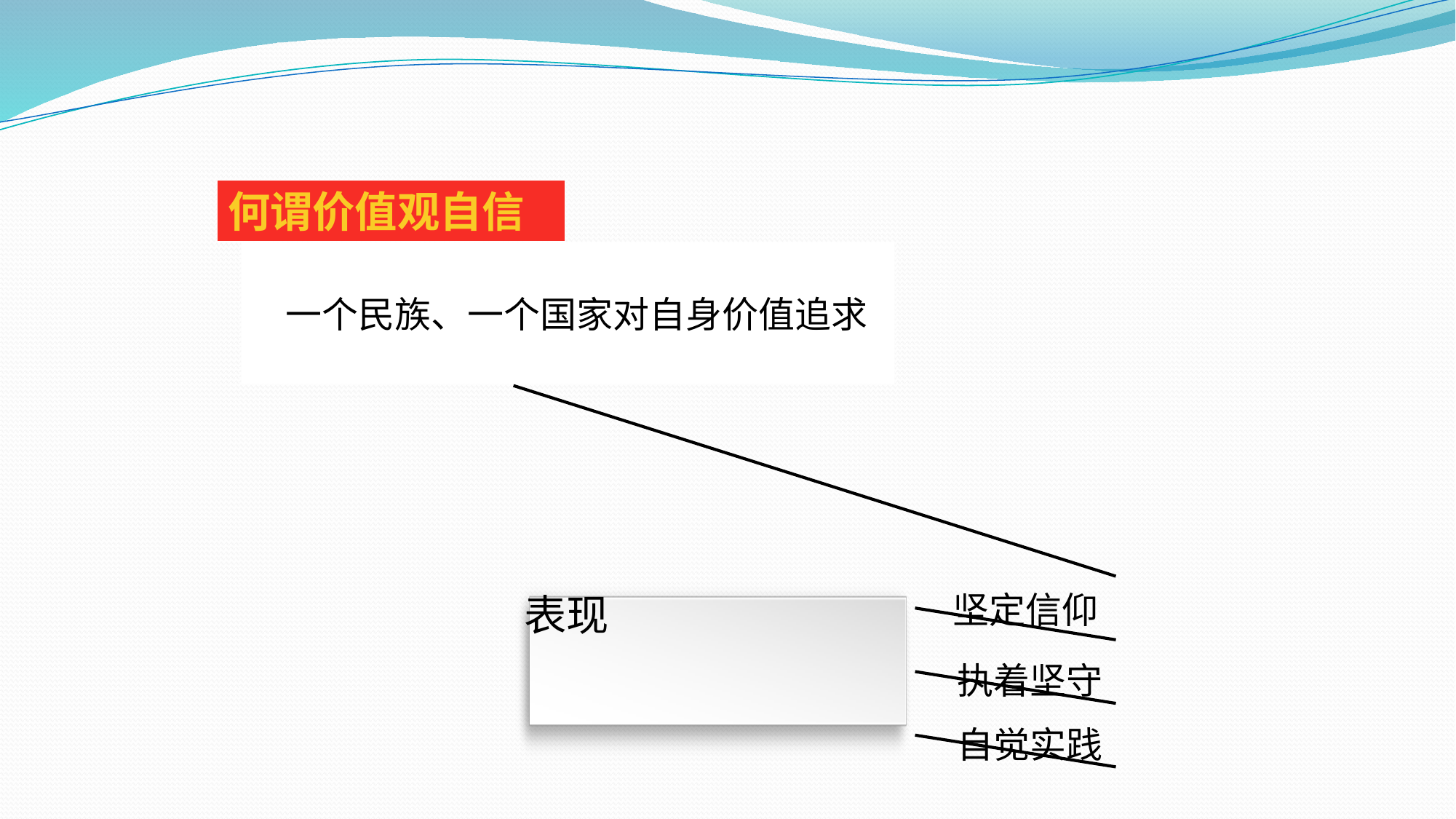

何谓价值观自信

   一个民族、一个国家对自身价值追求

表现
  坚定信仰
  执着坚守
  自觉实践